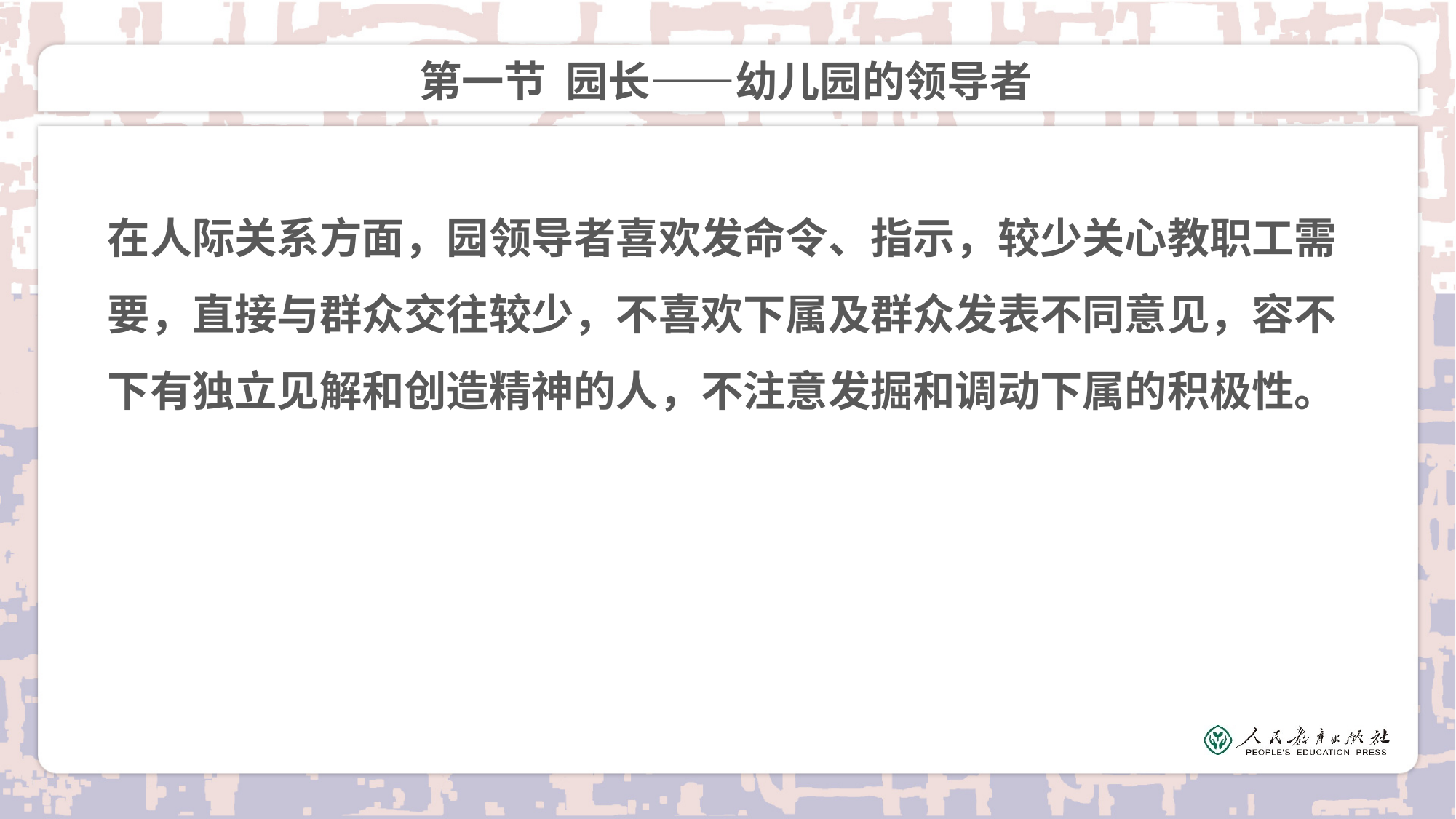

# 第一节  园长——幼儿园的领导者
在人际关系方面，园领导者喜欢发命令、指示，较少关心教职工需要，直接与群众交往较少，不喜欢下属及群众发表不同意见，容不下有独立见解和创造精神的人，不注意发掘和调动下属的积极性。